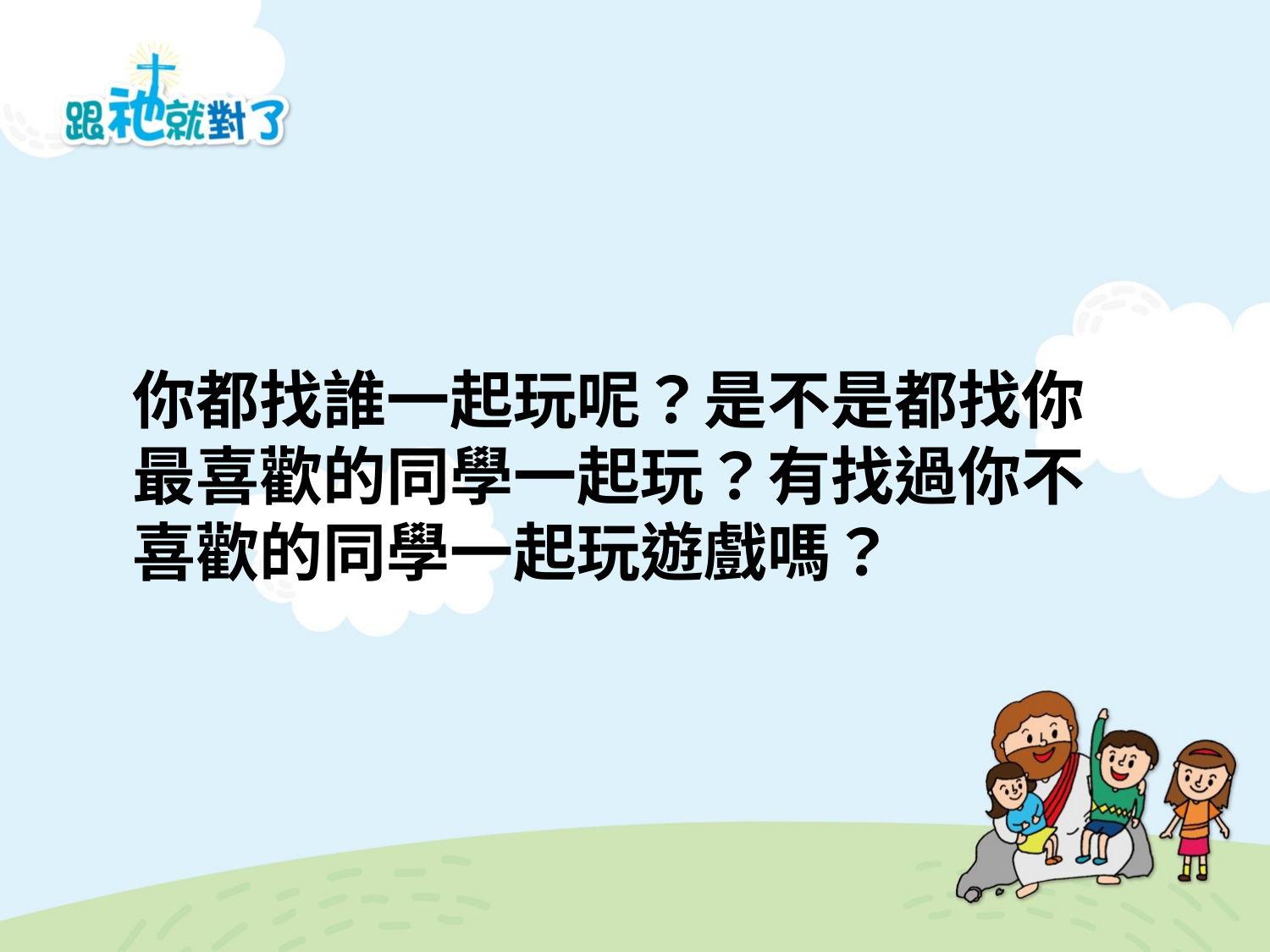

你都找誰一起玩呢？是不是都找你最喜歡的同學一起玩？有找過你不喜歡的同學一起玩遊戲嗎？